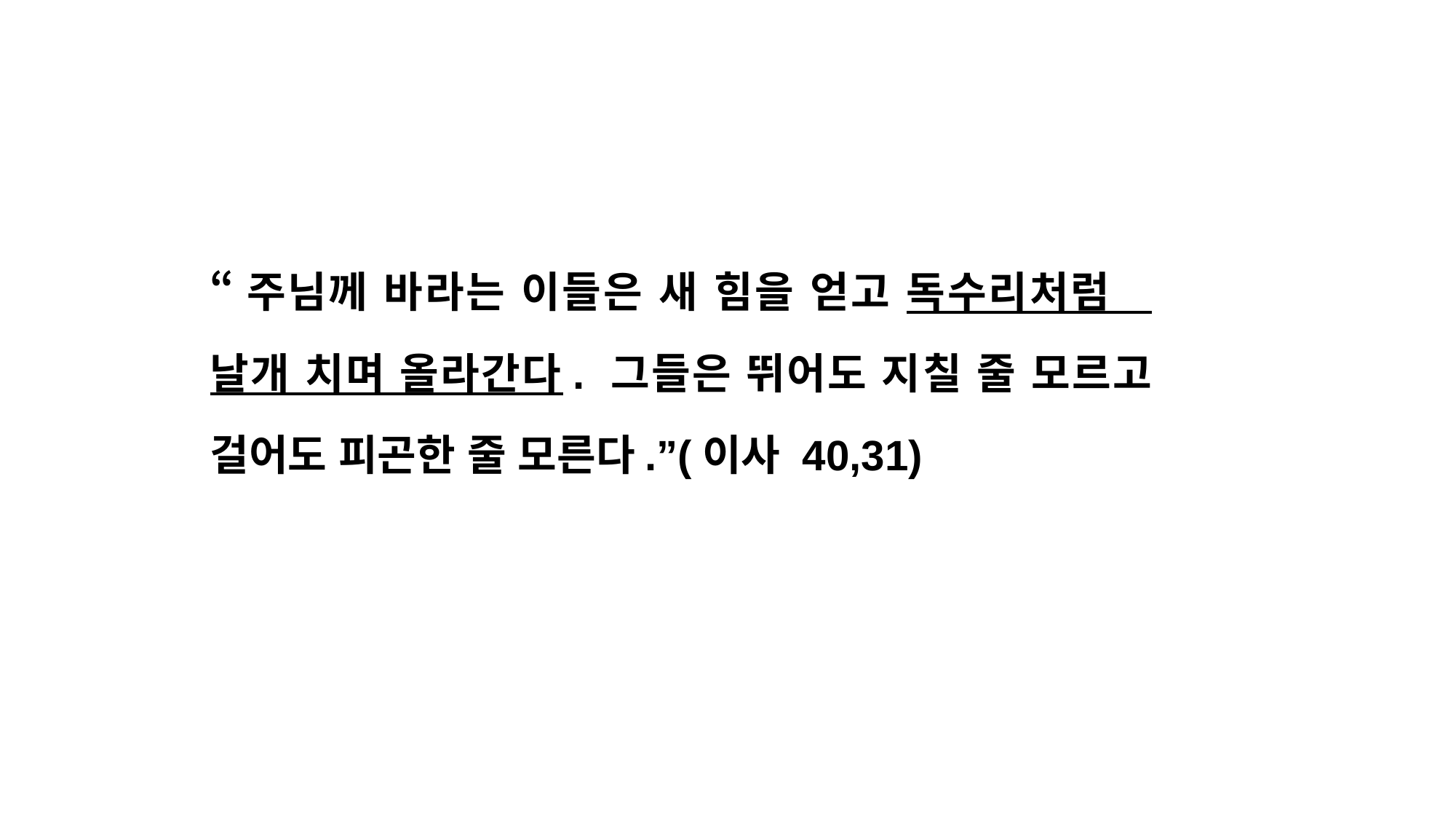

“주님께 바라는 이들은 새 힘을 얻고 독수리처럼    날개 치며 올라간다. 그들은 뛰어도 지칠 줄 모르고 걸어도 피곤한 줄 모른다.”(이사 40,31)